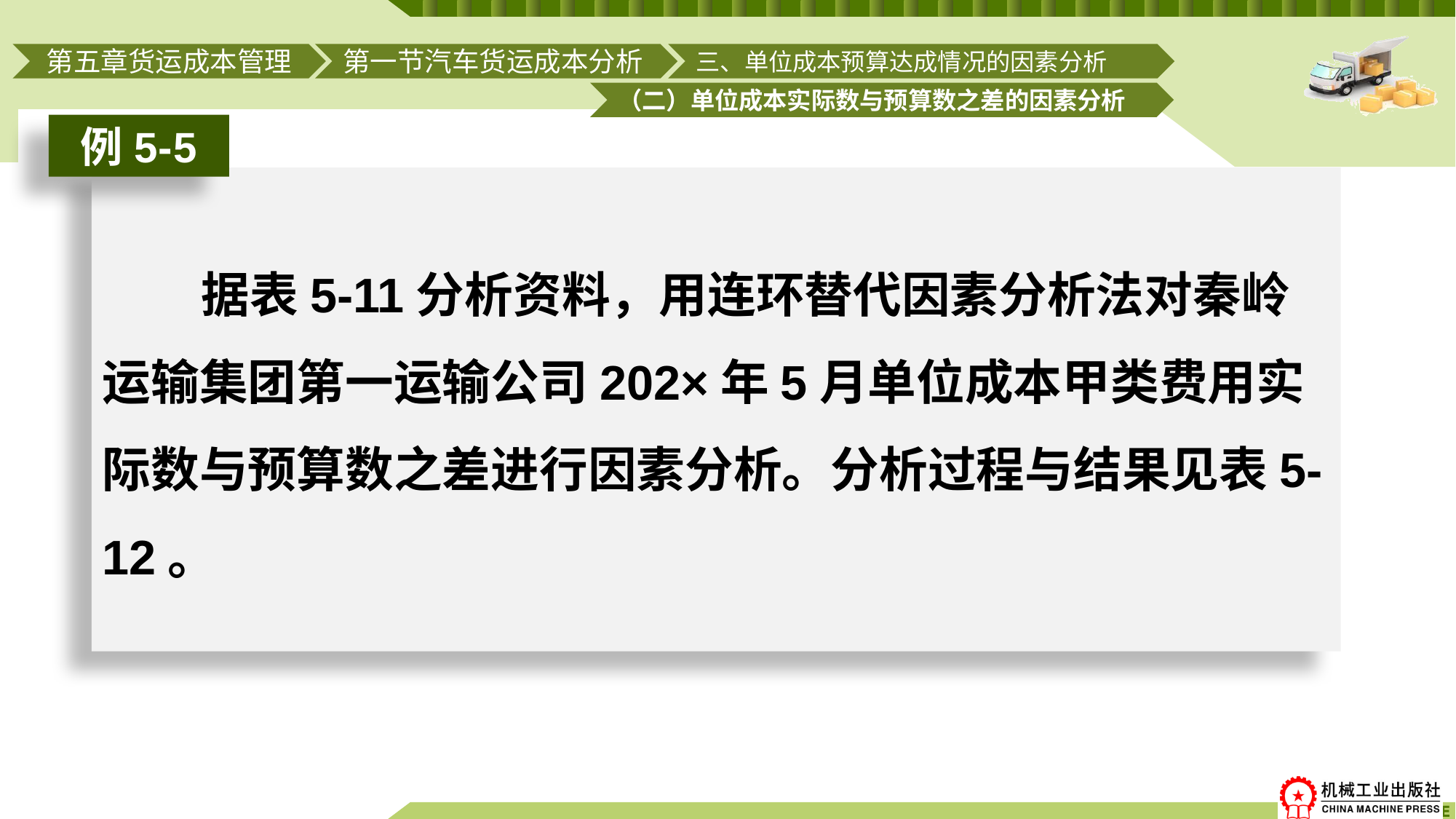

第一节汽车货运成本分析
三、单位成本预算达成情况的因素分析
第五章货运成本管理
（二）单位成本实际数与预算数之差的因素分析
例5-5
# 据表5-11分析资料，用连环替代因素分析法对秦岭运输集团第一运输公司202×年5月单位成本甲类费用实际数与预算数之差进行因素分析。分析过程与结果见表5-12。